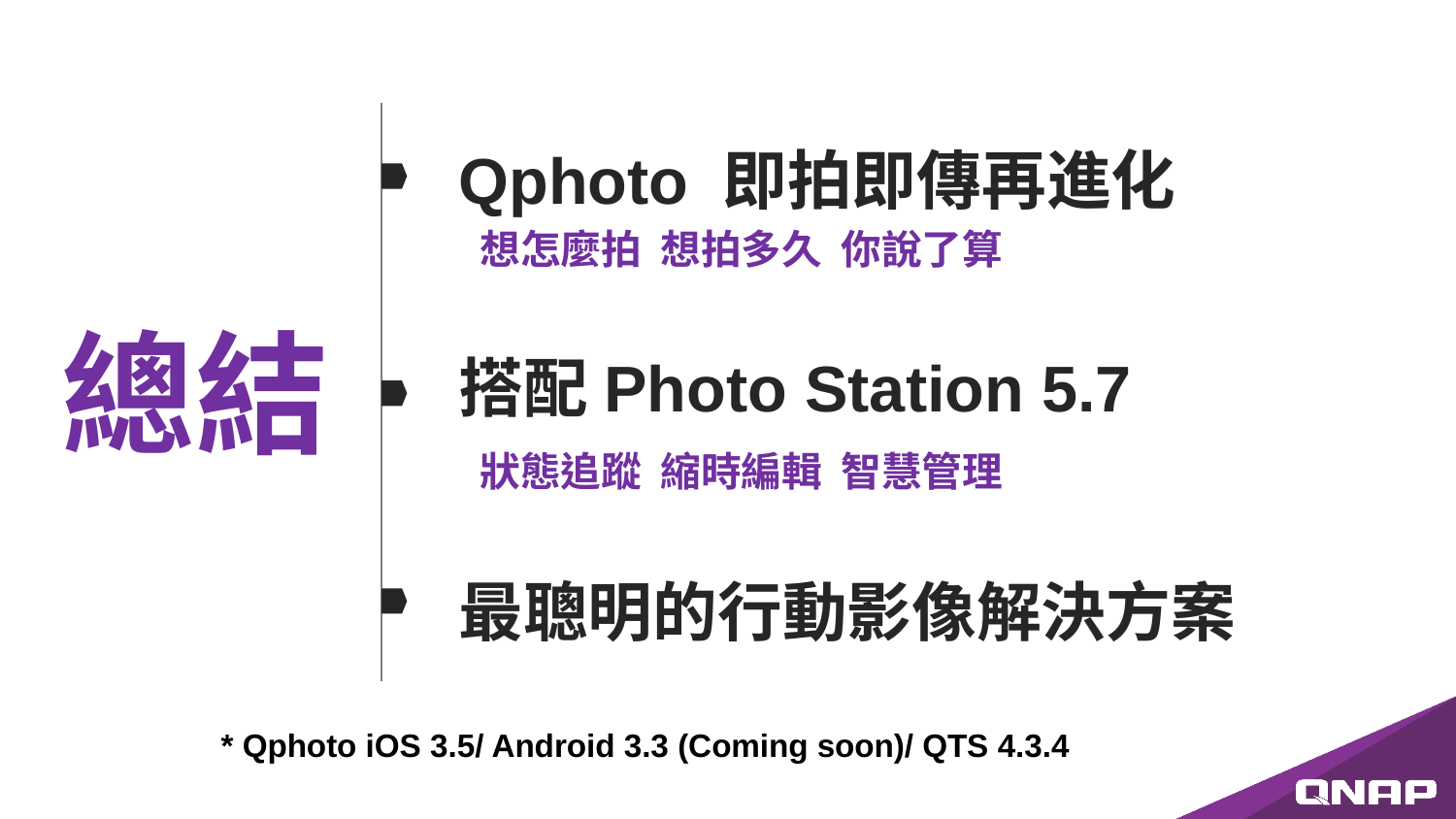

Qphoto 即拍即傳再進化

想怎麼拍  想拍多久  你說了算
總結
搭配Photo Station 5.7

狀態追蹤  縮時編輯  智慧管理
最聰明的行動影像解決方案

* Qphoto iOS 3.5/ Android 3.3 (Coming soon)/ QTS 4.3.4